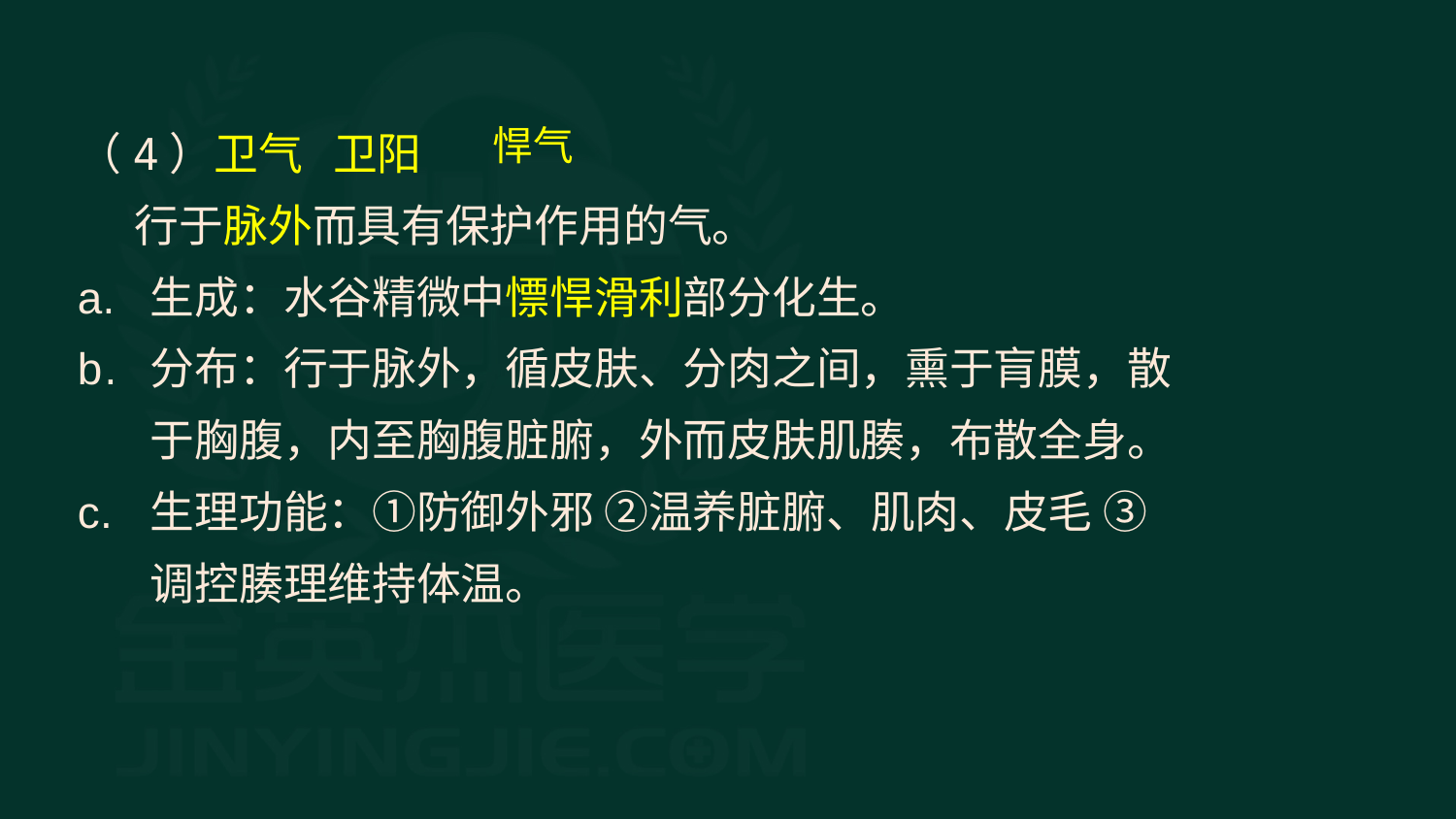

（4）卫气   卫阳
 行于脉外而具有保护作用的气。
生成：水谷精微中慓悍滑利部分化生。
分布：行于脉外，循皮肤、分肉之间，熏于肓膜，散于胸腹，内至胸腹脏腑，外而皮肤肌腠，布散全身。
生理功能：①防御外邪 ②温养脏腑、肌肉、皮毛 ③调控腠理维持体温。
悍气